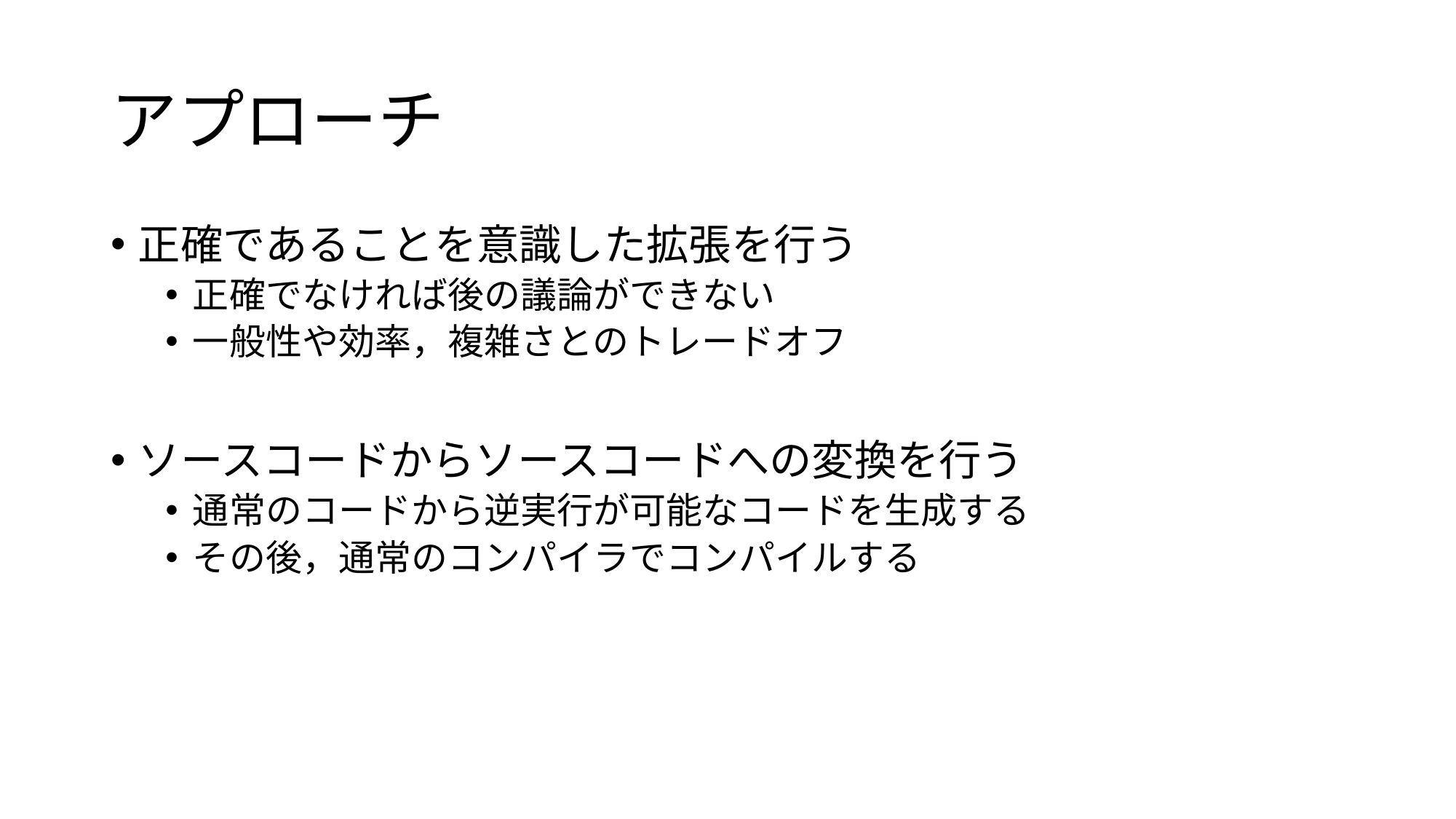

# アプローチ
正確であることを意識した拡張を行う
正確でなければ後の議論ができない
一般性や効率，複雑さとのトレードオフ

ソースコードからソースコードへの変換を行う
通常のコードから逆実行が可能なコードを生成する
その後，通常のコンパイラでコンパイルする